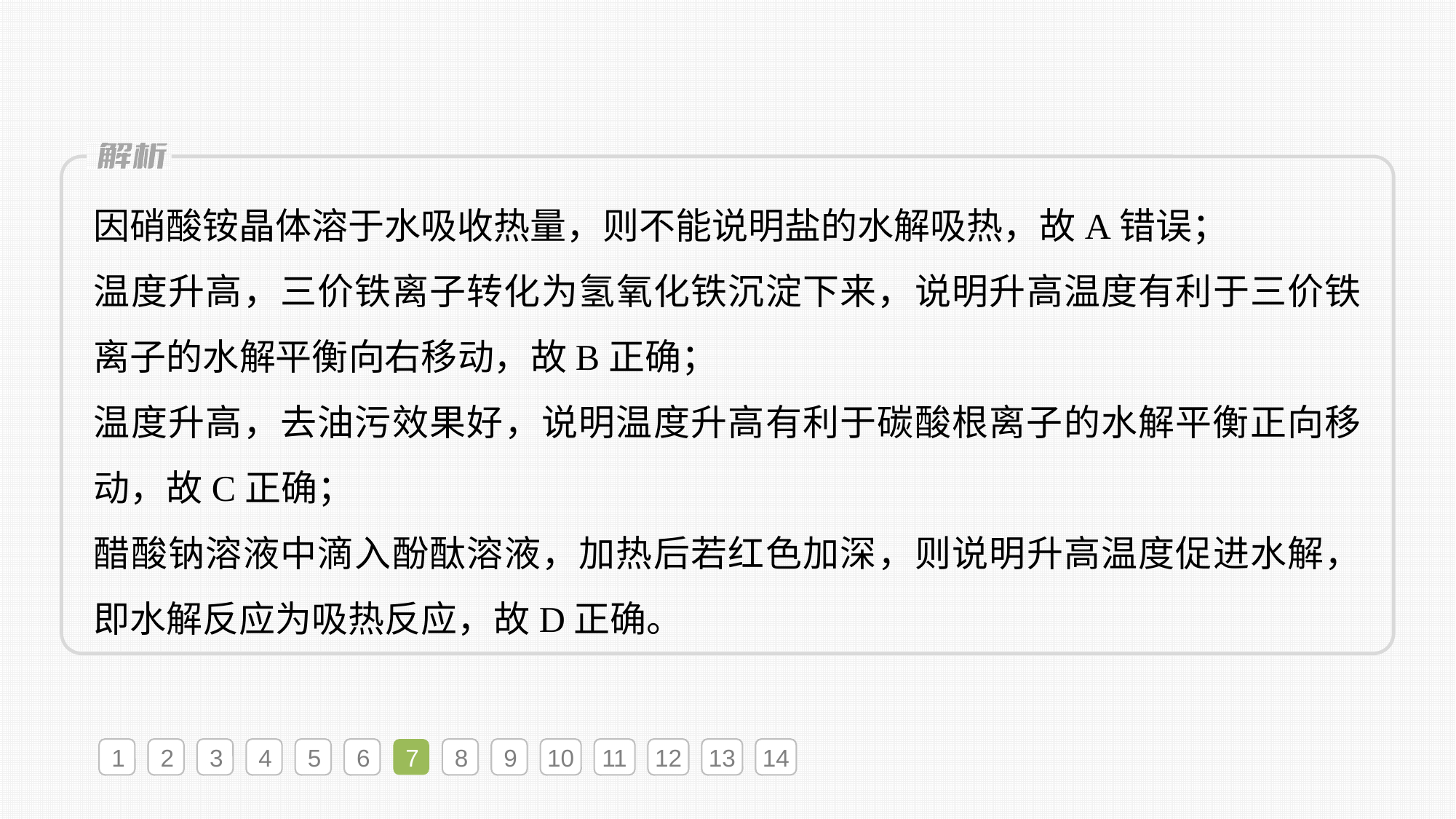

因硝酸铵晶体溶于水吸收热量，则不能说明盐的水解吸热，故A错误；
温度升高，三价铁离子转化为氢氧化铁沉淀下来，说明升高温度有利于三价铁离子的水解平衡向右移动，故B正确；
温度升高，去油污效果好，说明温度升高有利于碳酸根离子的水解平衡正向移动，故C正确；
醋酸钠溶液中滴入酚酞溶液，加热后若红色加深，则说明升高温度促进水解，即水解反应为吸热反应，故D正确。
1
2
3
4
5
6
7
8
9
10
11
12
13
14